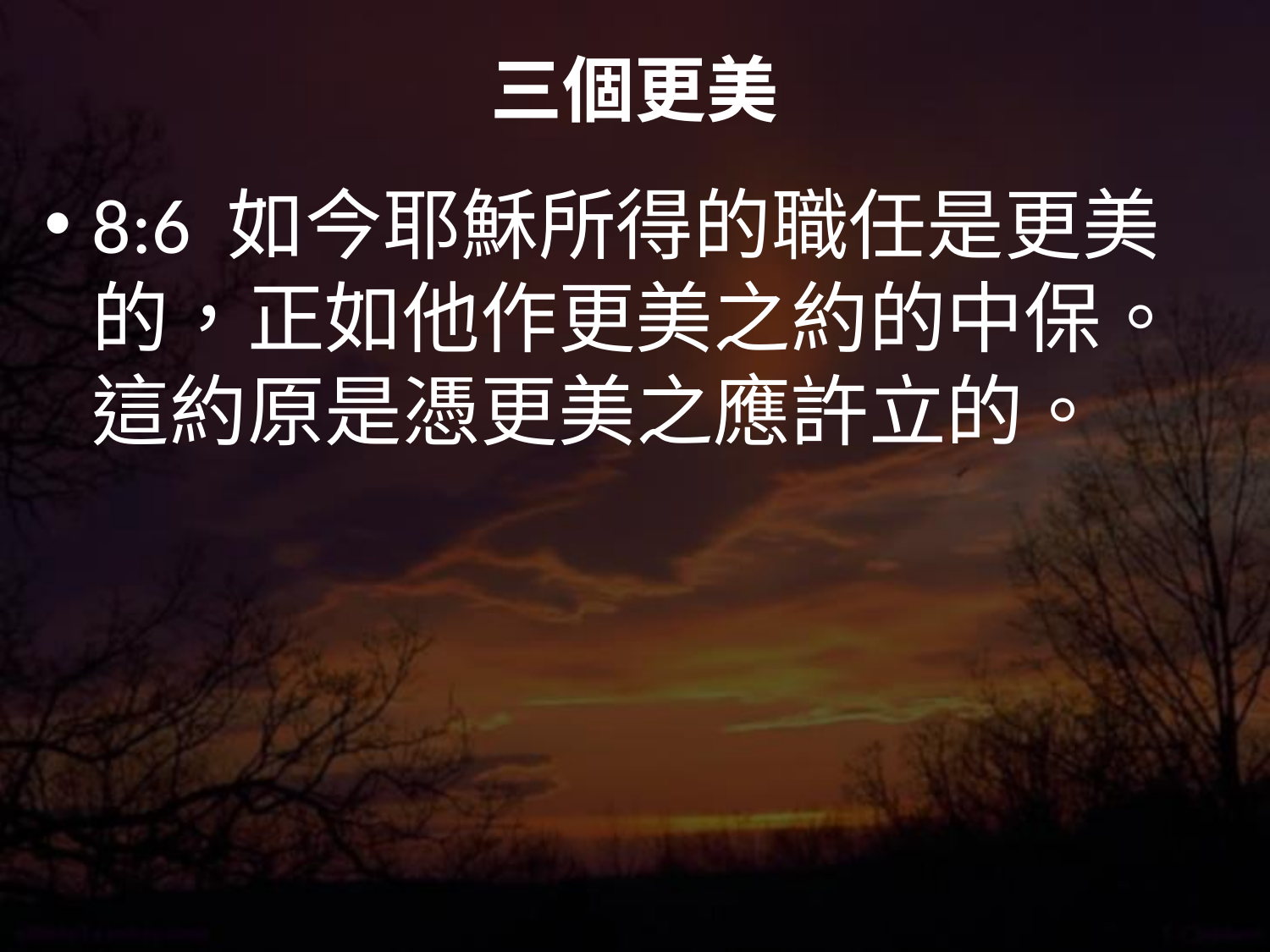

# 三個更美
8:6 如今耶穌所得的職任是更美的，正如他作更美之約的中保。 這約原是憑更美之應許立的。